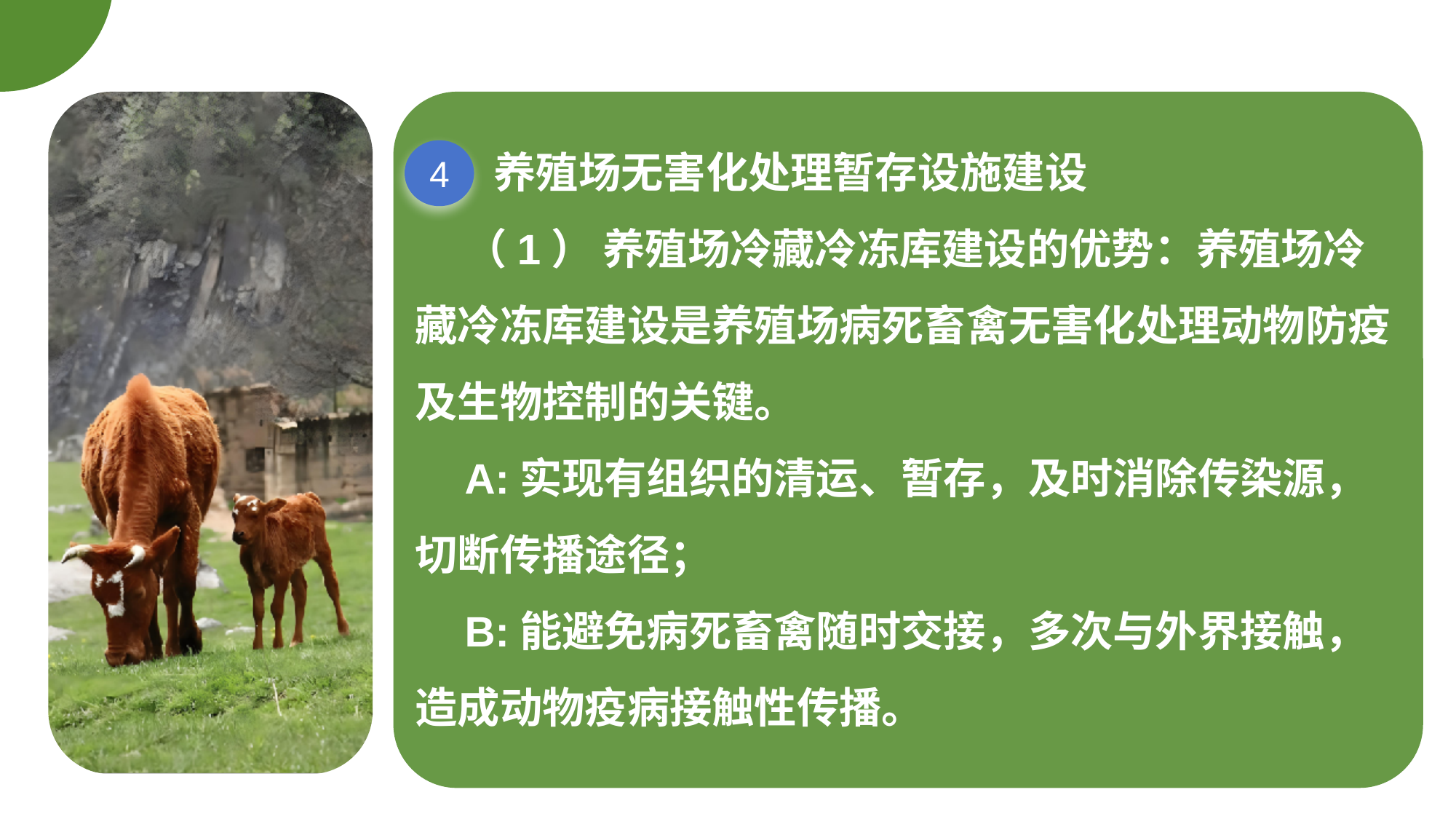

养殖场无害化处理暂存设施建设
（1） 养殖场冷藏冷冻库建设的优势：养殖场冷藏冷冻库建设是养殖场病死畜禽无害化处理动物防疫及生物控制的关键。
A:实现有组织的清运、暂存，及时消除传染源，切断传播途径；
B:能避免病死畜禽随时交接，多次与外界接触，造成动物疫病接触性传播。

4